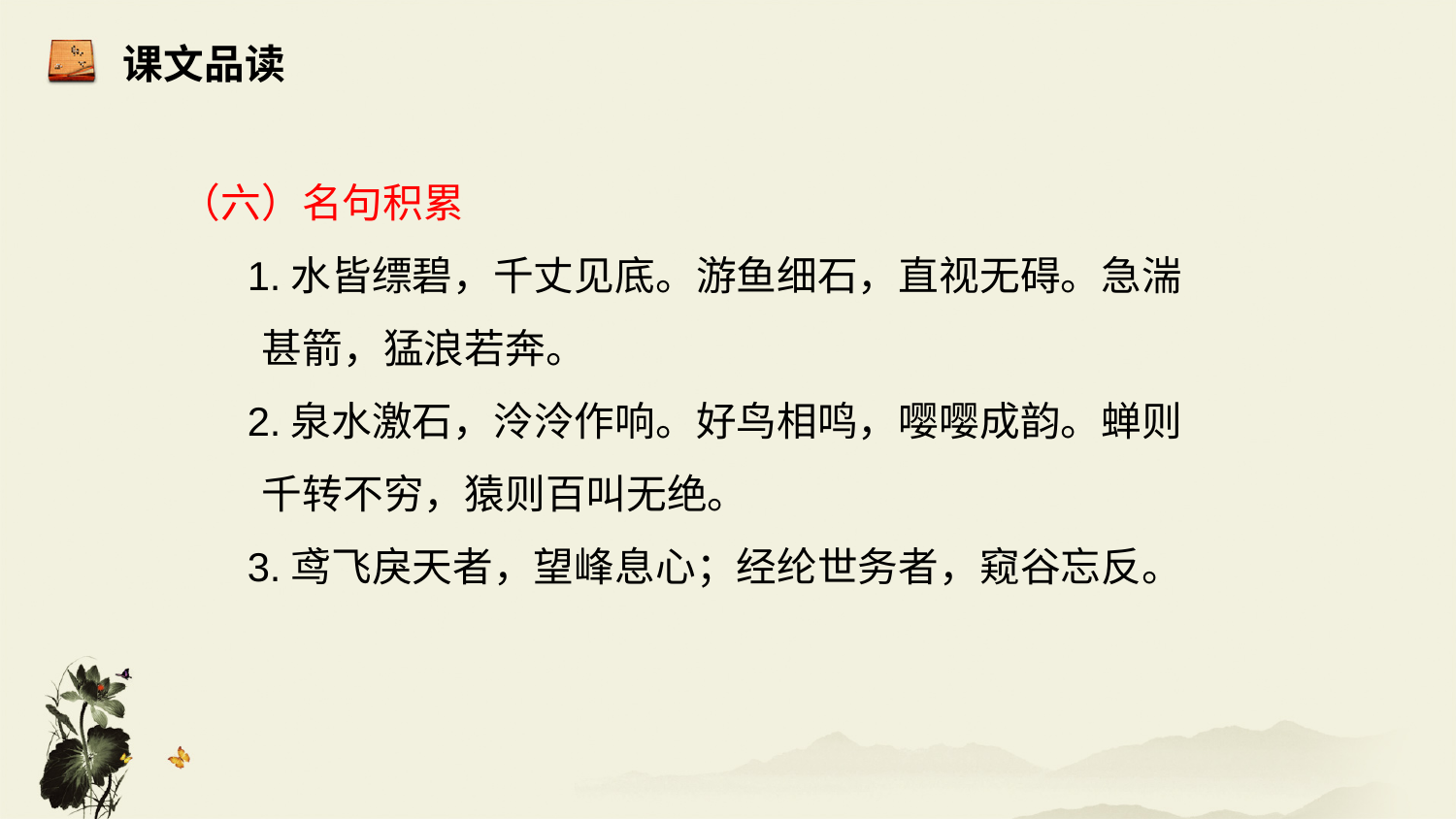

课文品读
（六）名句积累
      1.水皆缥碧，千丈见底。游鱼细石，直视无碍。急湍
        甚箭，猛浪若奔。
      2.泉水激石，泠泠作响。好鸟相鸣，嘤嘤成韵。蝉则
        千转不穷，猿则百叫无绝。
      3.鸢飞戾天者，望峰息心；经纶世务者，窥谷忘反。